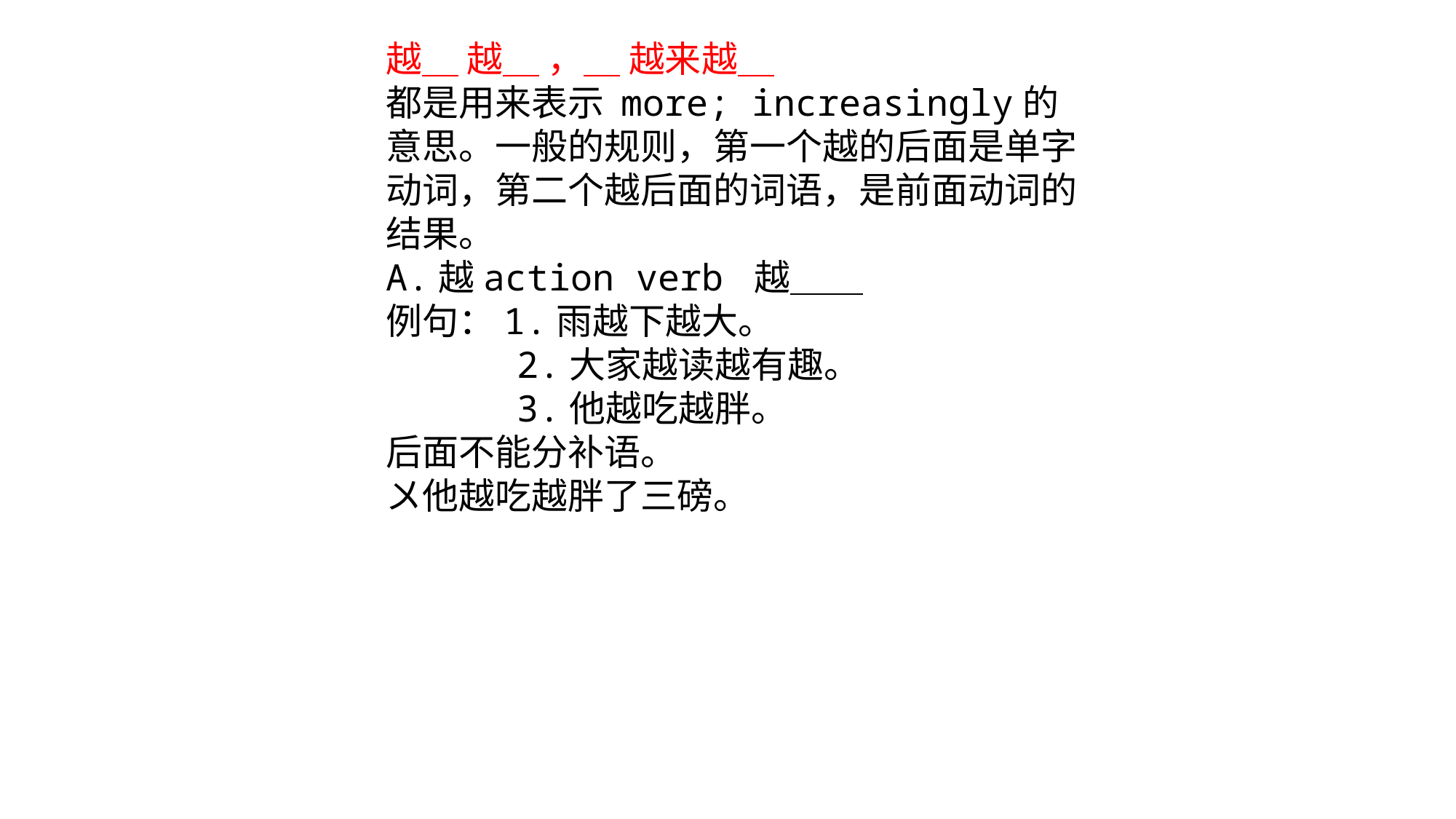

越＿ 越＿ ，＿ 越来越＿
都是用来表示 more; increasingly的
意思。一般的规则，第一个越的后面是单字动词，第二个越后面的词语，是前面动词的结果。
A.越action verb 越＿＿
例句：1.雨越下越大。
      2.大家越读越有趣。
      3.他越吃越胖。
后面不能分补语。
〤他越吃越胖了三磅。